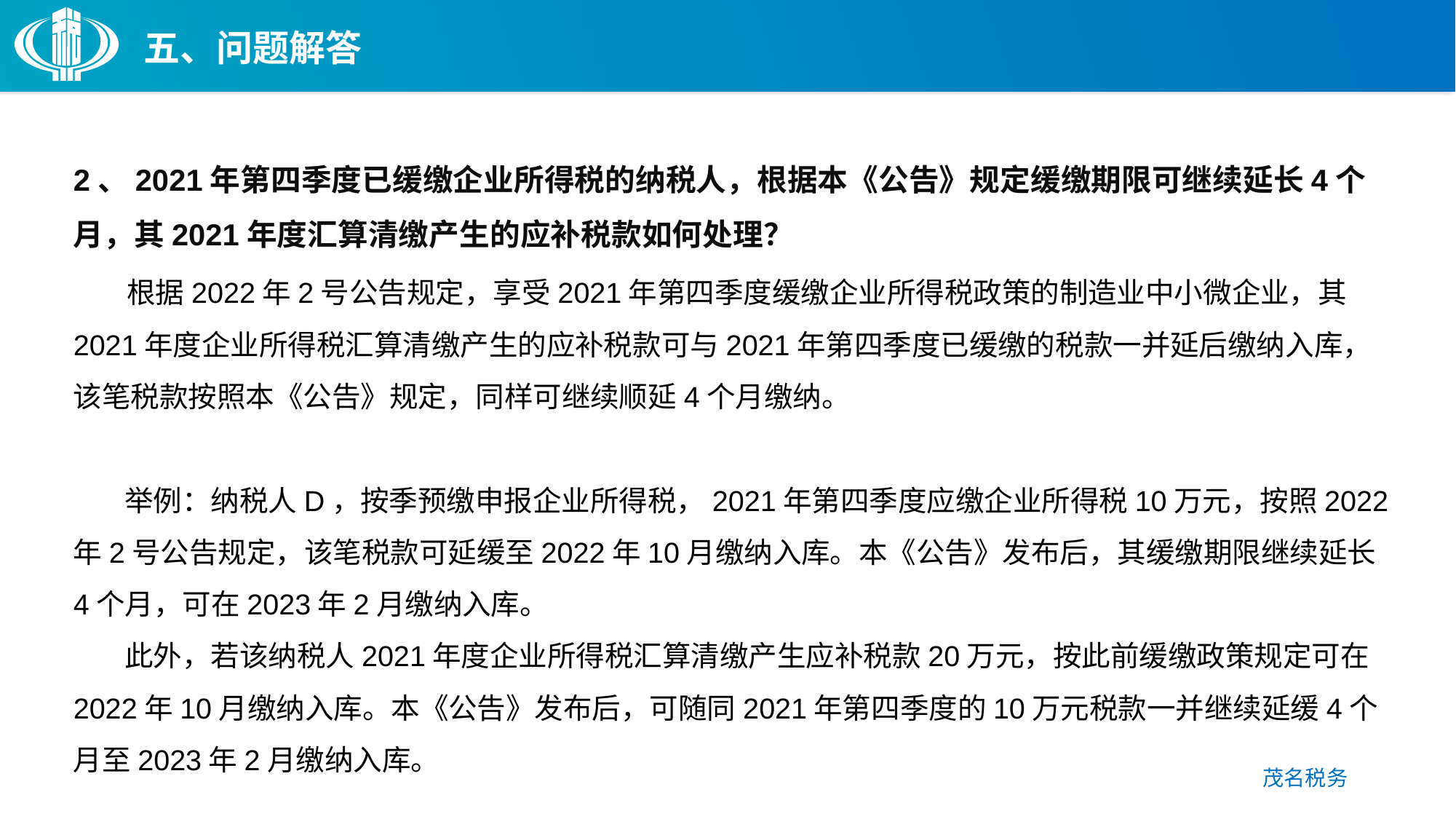

五、问题解答
2、2021年第四季度已缓缴企业所得税的纳税人，根据本《公告》规定缓缴期限可继续延长4个月，其2021年度汇算清缴产生的应补税款如何处理？
       根据2022年2号公告规定，享受2021年第四季度缓缴企业所得税政策的制造业中小微企业，其2021年度企业所得税汇算清缴产生的应补税款可与2021年第四季度已缓缴的税款一并延后缴纳入库，该笔税款按照本《公告》规定，同样可继续顺延4个月缴纳。

       举例：纳税人D，按季预缴申报企业所得税，2021年第四季度应缴企业所得税10万元，按照2022年2号公告规定，该笔税款可延缓至2022年10月缴纳入库。本《公告》发布后，其缓缴期限继续延长4个月，可在2023年2月缴纳入库。
       此外，若该纳税人2021年度企业所得税汇算清缴产生应补税款20万元，按此前缓缴政策规定可在2022年10月缴纳入库。本《公告》发布后，可随同2021年第四季度的10万元税款一并继续延缓4个月至2023年2月缴纳入库。